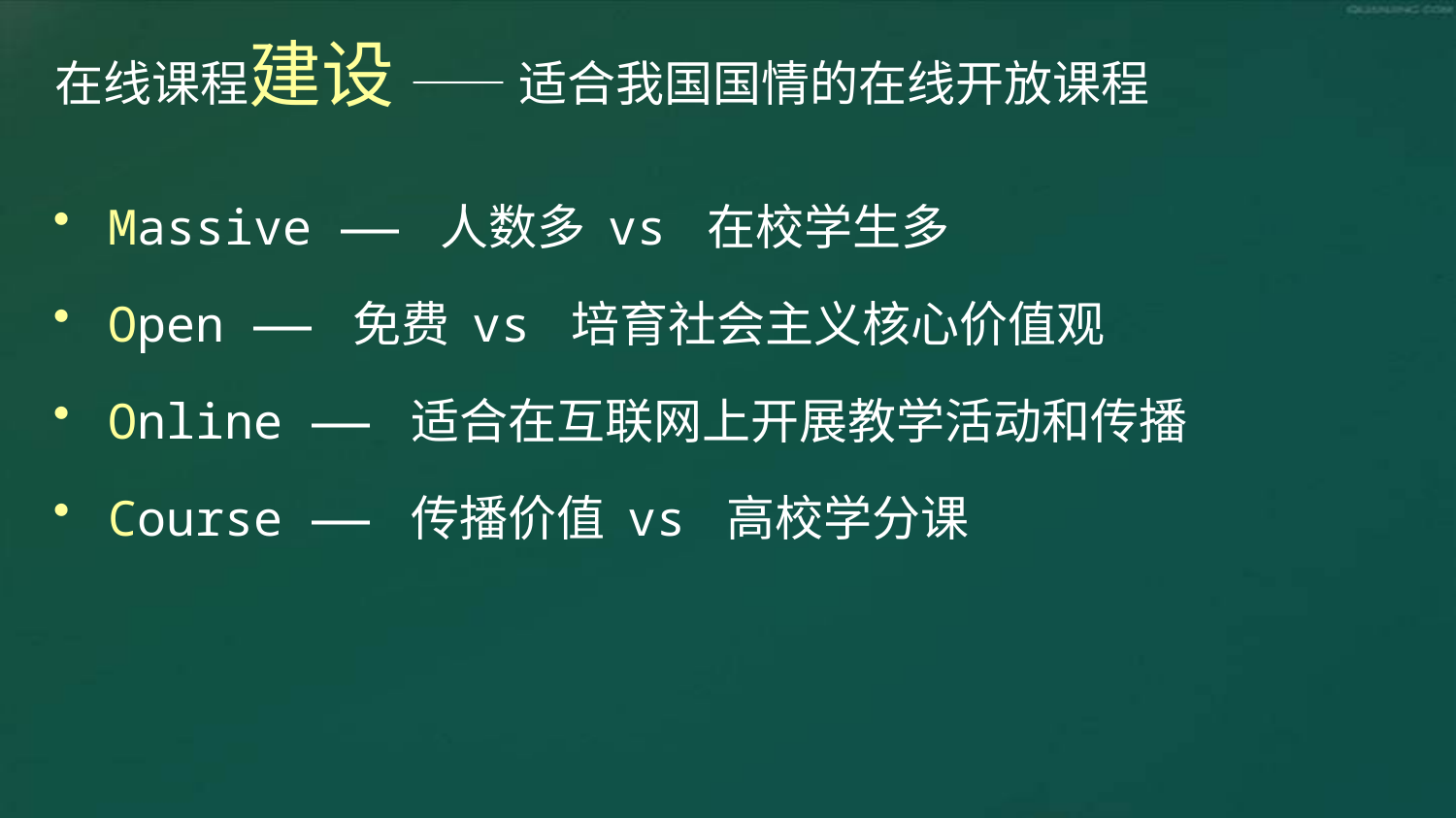

# 在线课程建设 —— 适合我国国情的在线开放课程
Massive —— 人数多 vs 在校学生多
Open —— 免费 vs 培育社会主义核心价值观
Online —— 适合在互联网上开展教学活动和传播
Course —— 传播价值 vs 高校学分课